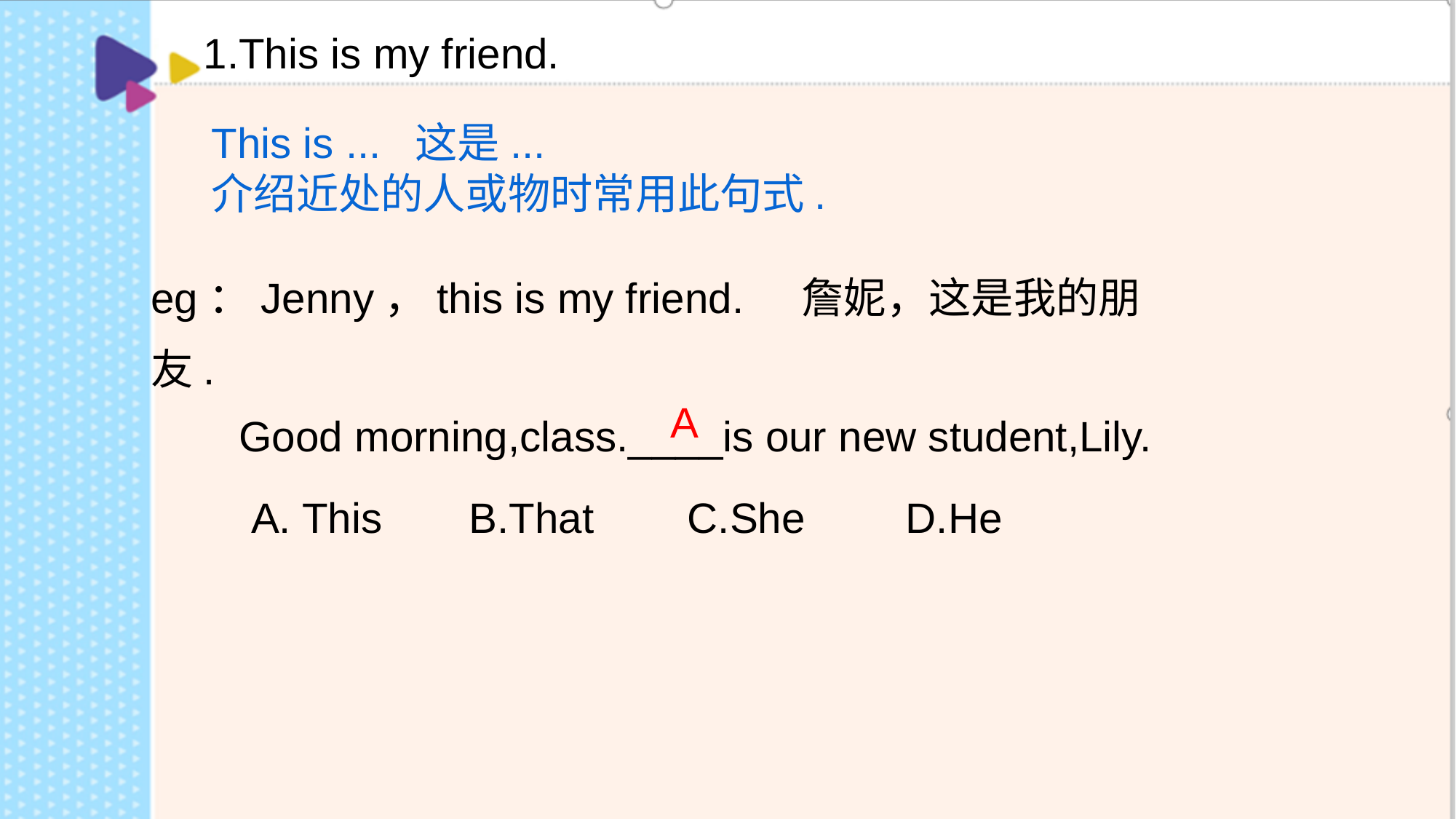

1.This is my friend.
This is ...  这是...
介绍近处的人或物时常用此句式.

eg：Jenny，this is my friend.    詹妮，这是我的朋友.

Good morning,class.____is our new student,Lily.
 A. This	 B.That	 C.She	 D.He

   A